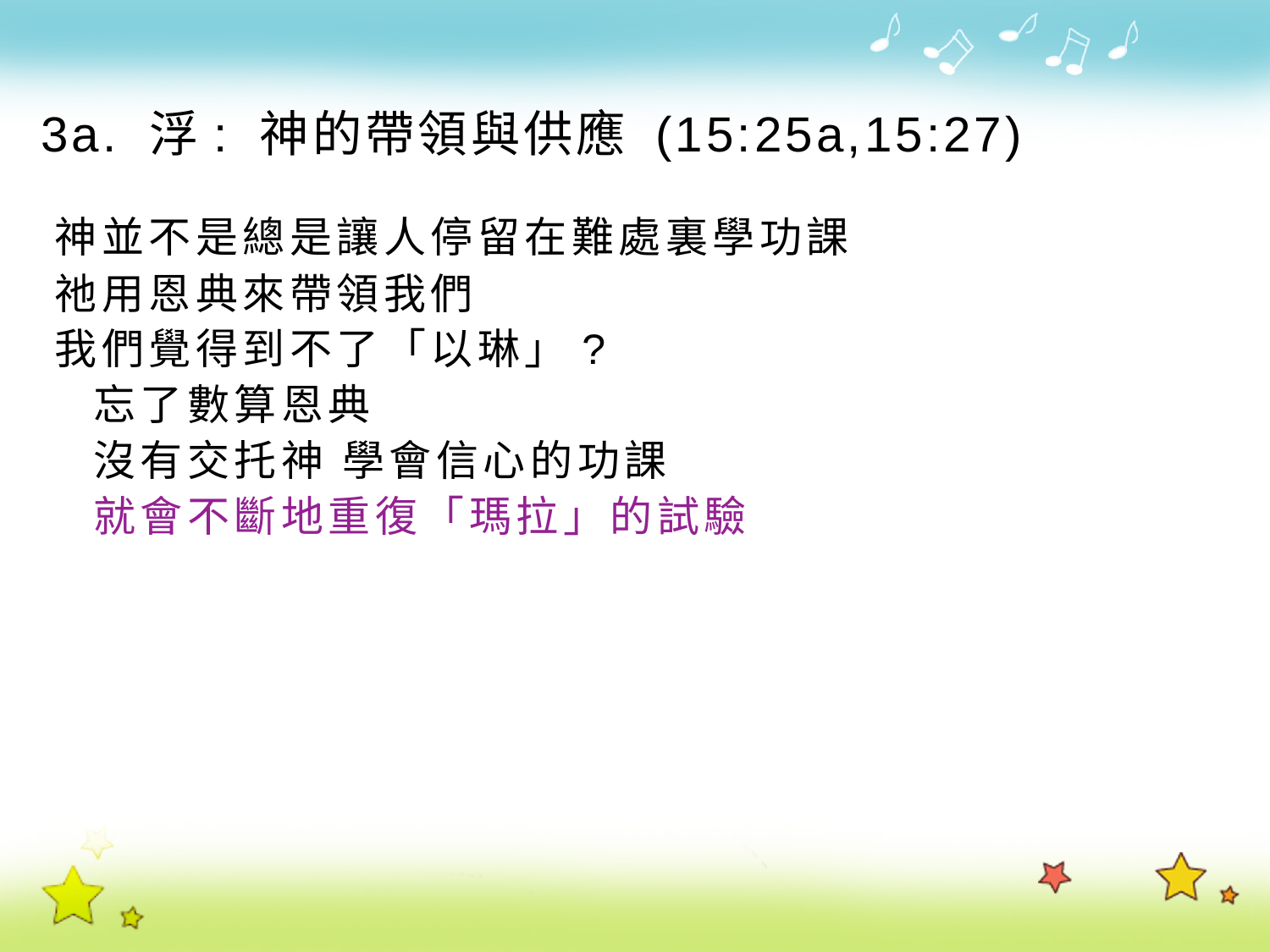

3a. 浮: 神的帶領與供應 (15:25a,15:27)
神並不是總是讓人停留在難處裏學功課
祂用恩典來帶領我們
我們覺得到不了「以琳」?
  忘了數算恩典
  沒有交托神 學會信心的功課
  就會不斷地重復「瑪拉」的試驗
26